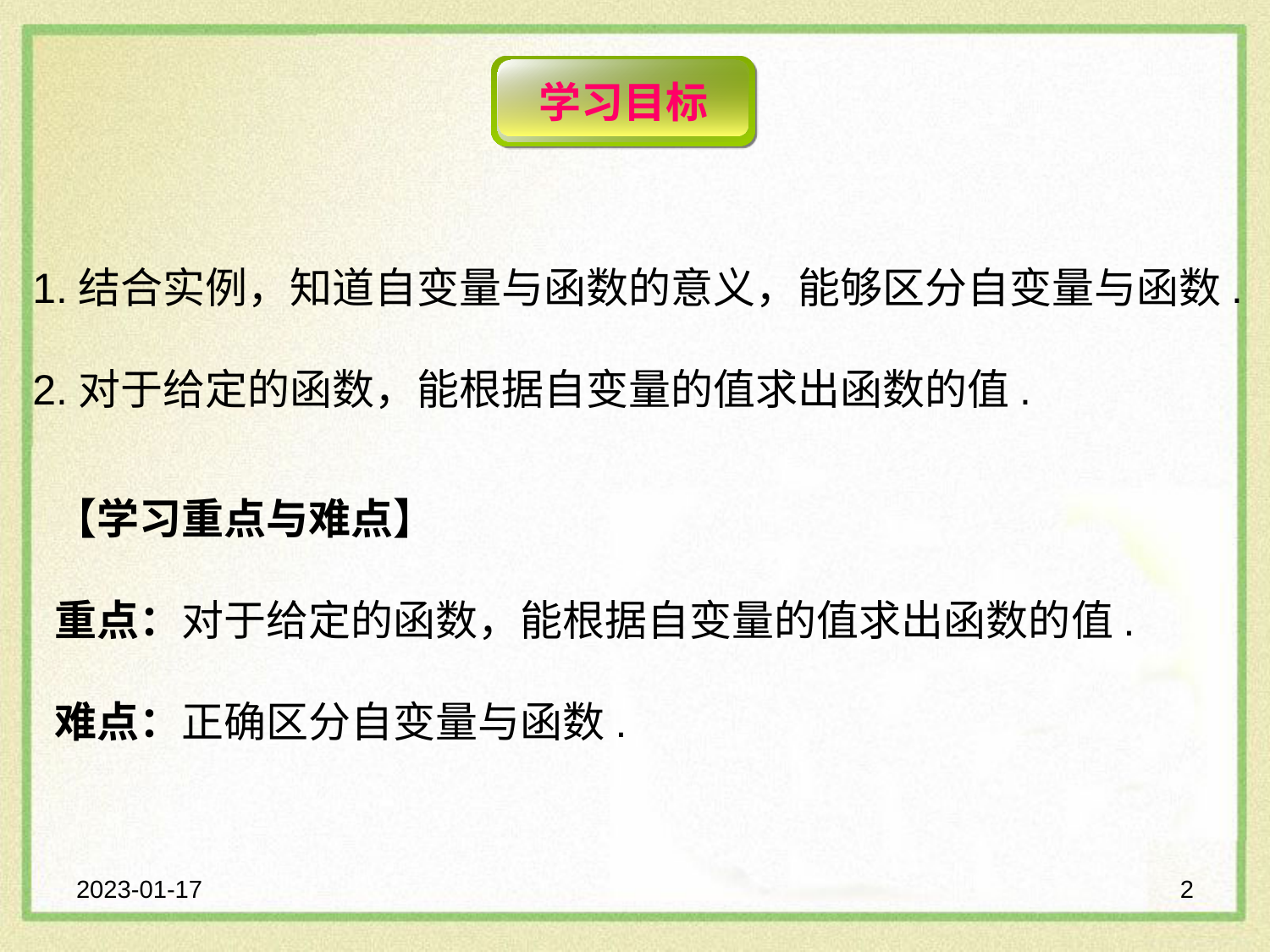

学习目标
1.结合实例，知道自变量与函数的意义，能够区分自变量与函数.

2.对于给定的函数，能根据自变量的值求出函数的值.
【学习重点与难点】

重点：对于给定的函数，能根据自变量的值求出函数的值.

难点：正确区分自变量与函数.
2023-01-17
2